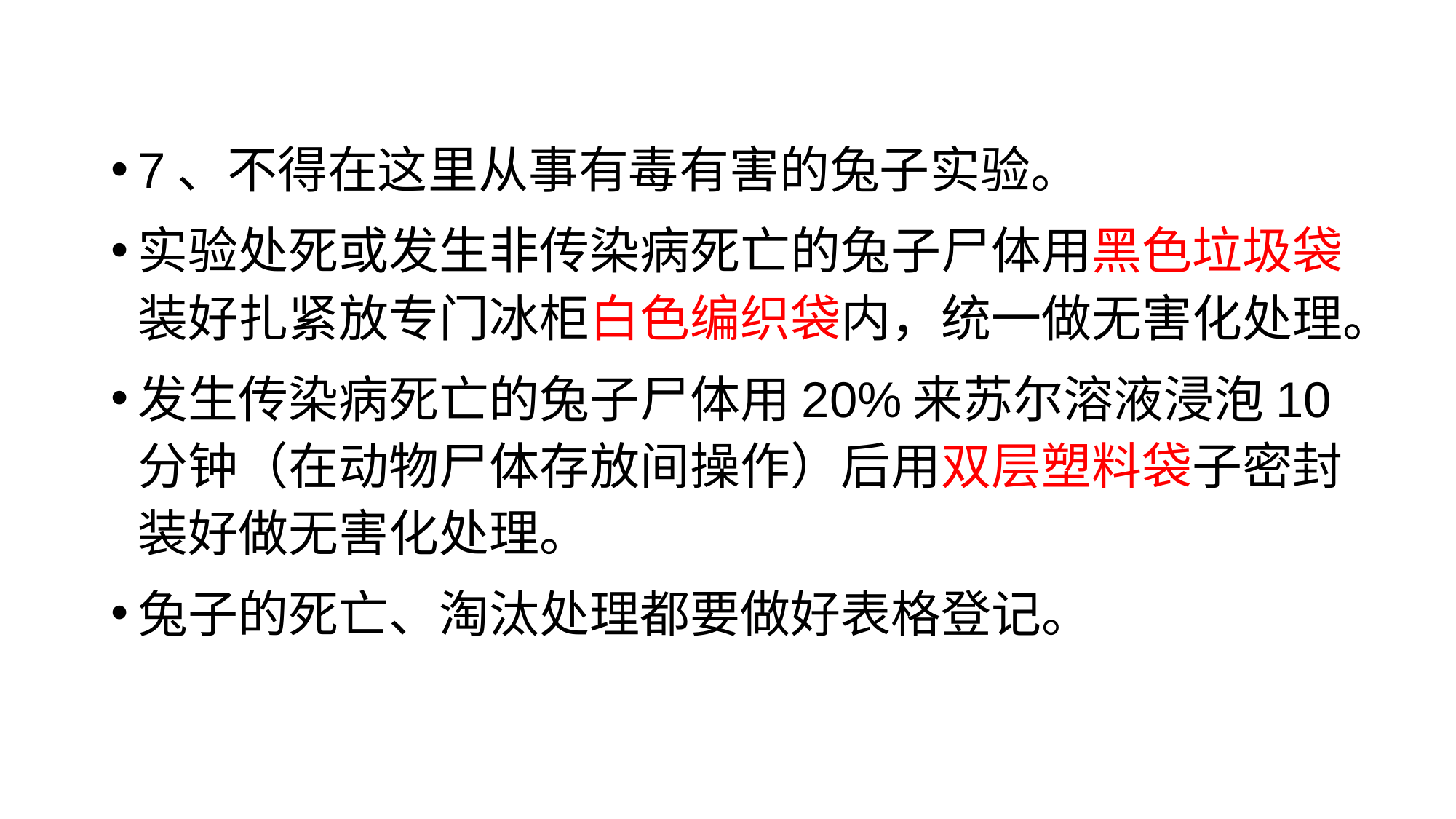

7、不得在这里从事有毒有害的兔子实验。
实验处死或发生非传染病死亡的兔子尸体用黑色垃圾袋装好扎紧放专门冰柜白色编织袋内，统一做无害化处理。
发生传染病死亡的兔子尸体用20%来苏尔溶液浸泡10分钟（在动物尸体存放间操作）后用双层塑料袋子密封装好做无害化处理。
兔子的死亡、淘汰处理都要做好表格登记。